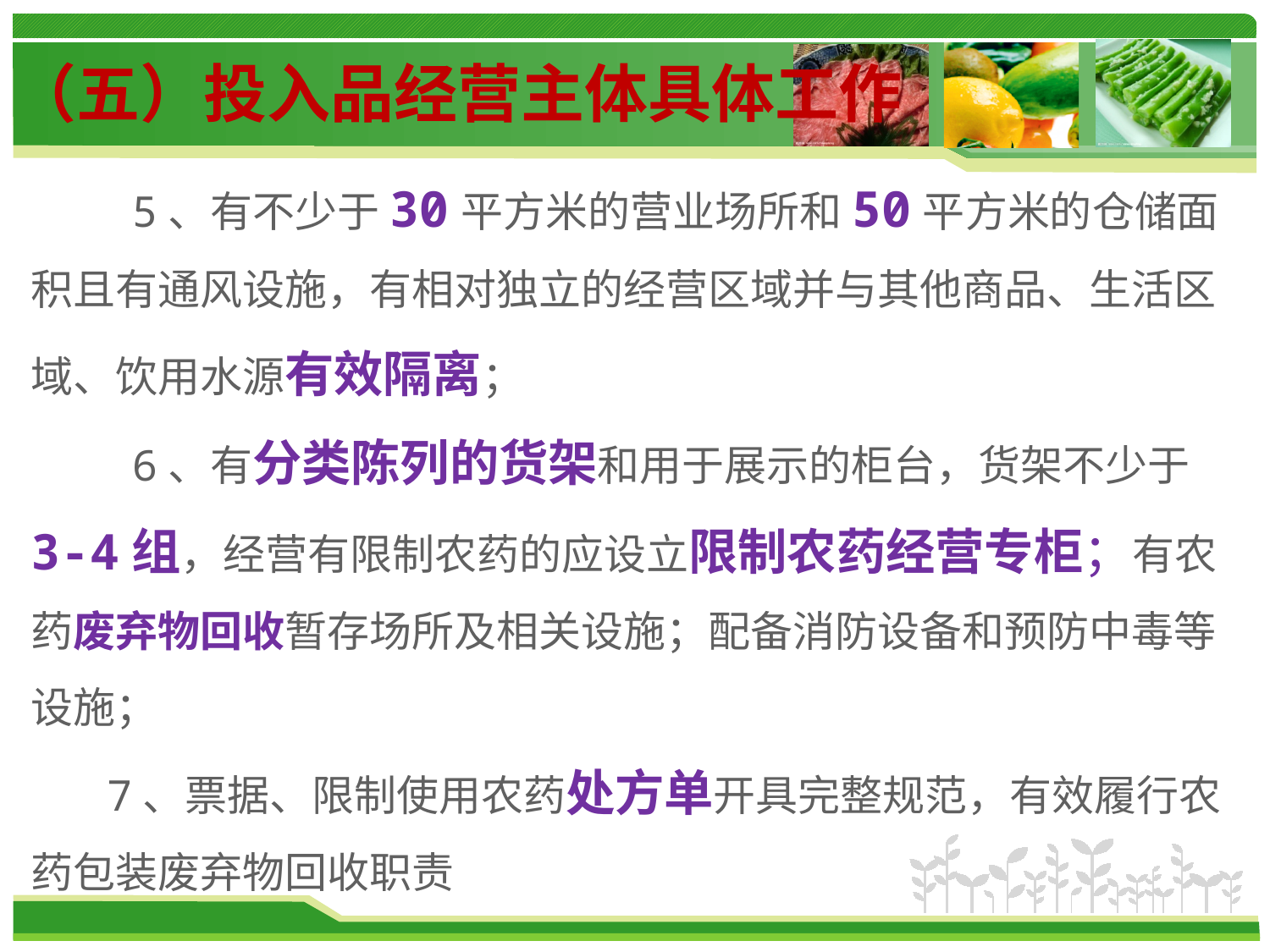

（五）投入品经营主体具体工作
    5、有不少于30平方米的营业场所和50平方米的仓储面积且有通风设施，有相对独立的经营区域并与其他商品、生活区域、饮用水源有效隔离；
    6、有分类陈列的货架和用于展示的柜台，货架不少于3-4组，经营有限制农药的应设立限制农药经营专柜；有农药废弃物回收暂存场所及相关设施；配备消防设备和预防中毒等设施；
   7、票据、限制使用农药处方单开具完整规范，有效履行农药包装废弃物回收职责